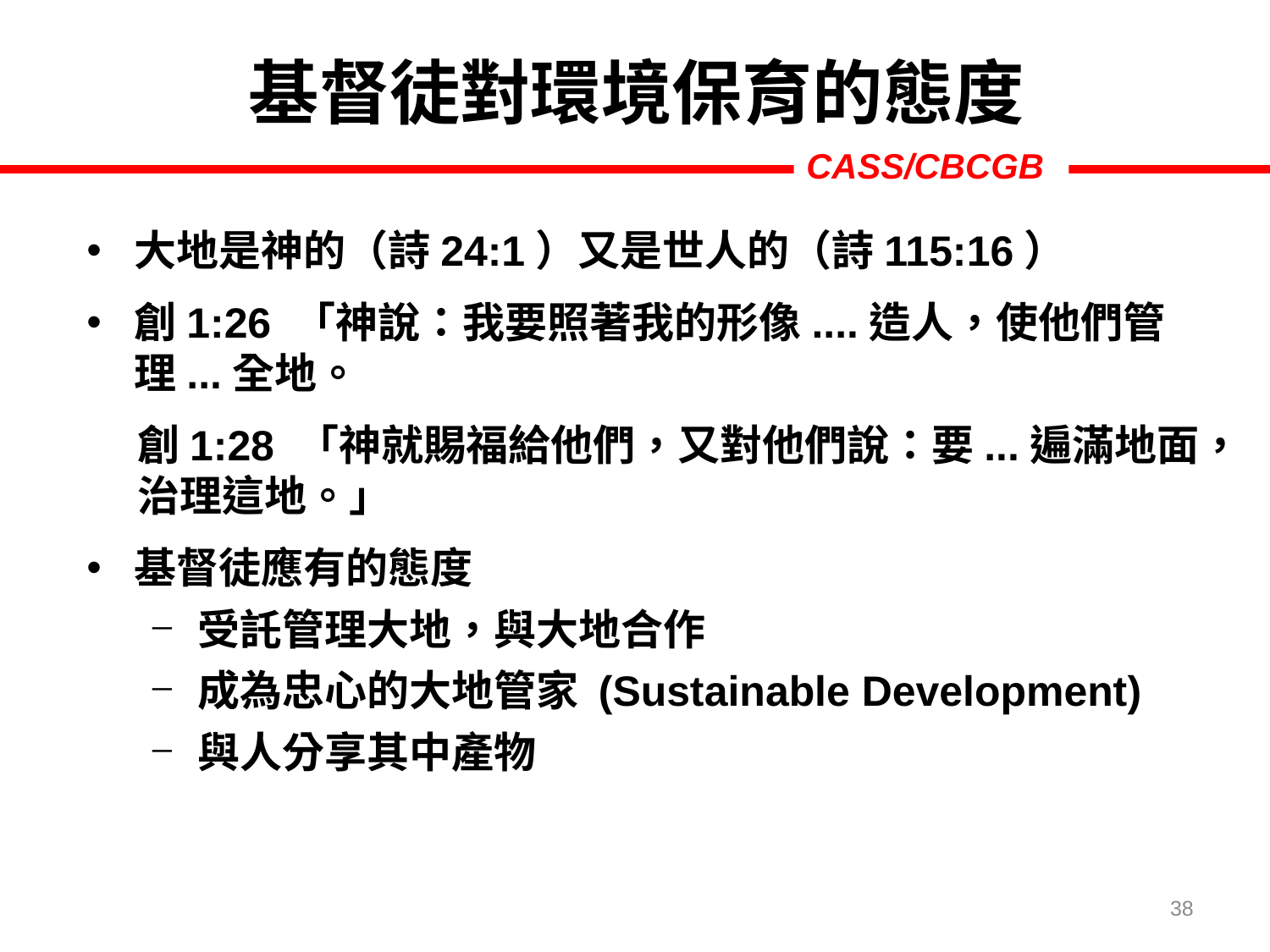

基督徒對環境保育的態度

大地是神的（詩24:1）又是世人的（詩115:16）
創1:26 「神說：我要照著我的形像....造人，使他們管理...全地。
創1:28 「神就賜福給他們，又對他們說：要...遍滿地面，治理這地。」
基督徒應有的態度
受託管理大地，與大地合作
成為忠心的大地管家 (Sustainable Development)
與人分享其中產物

38